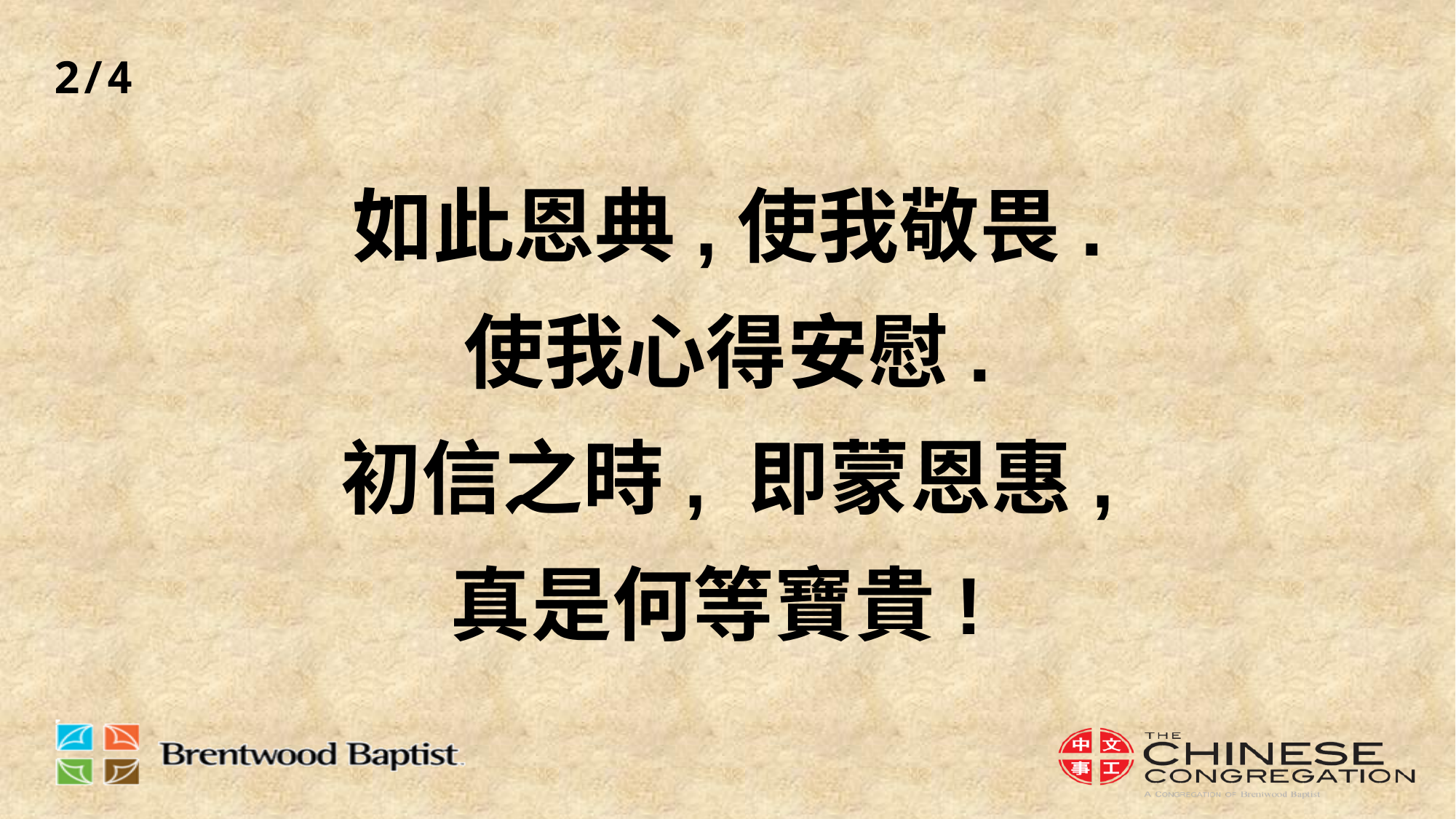

2/4
# 如此恩典,使我敬畏. 使我心得安慰. 初信之時, 即蒙恩惠, 真是何等寶貴!